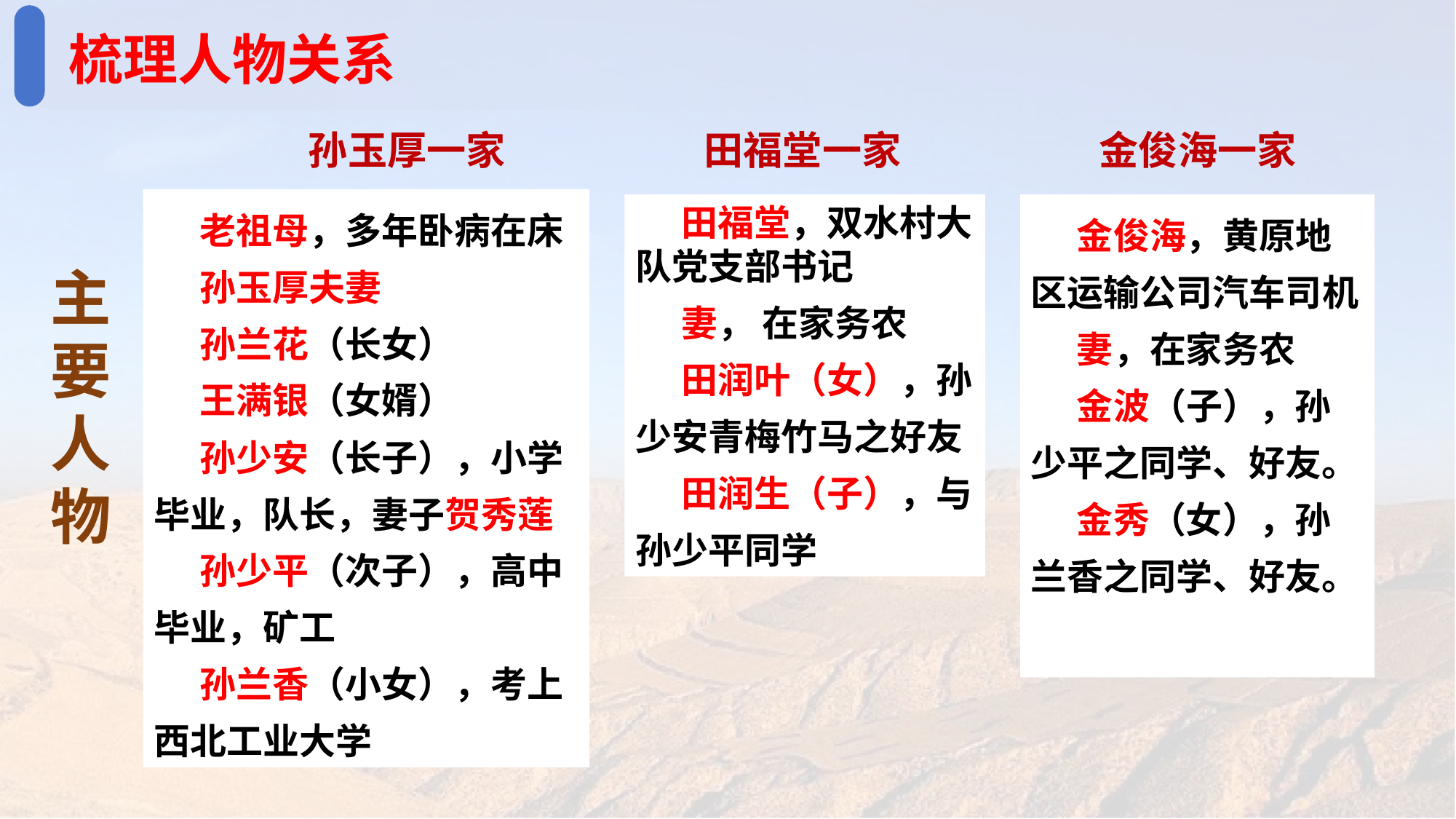

梳理人物关系
田福堂一家
金俊海一家
孙玉厚一家
老祖母，多年卧病在床
孙玉厚夫妻
孙兰花（长女）
王满银（女婿）
孙少安（长子），小学毕业，队长，妻子贺秀莲
孙少平（次子），高中毕业，矿工
孙兰香（小女），考上西北工业大学
田福堂，双水村大队党支部书记
妻， 在家务农
田润叶（女），孙少安青梅竹马之好友
田润生（子），与孙少平同学
金俊海，黄原地区运输公司汽车司机
妻，在家务农
金波（子），孙少平之同学、好友。
金秀（女），孙兰香之同学、好友。
主要人物